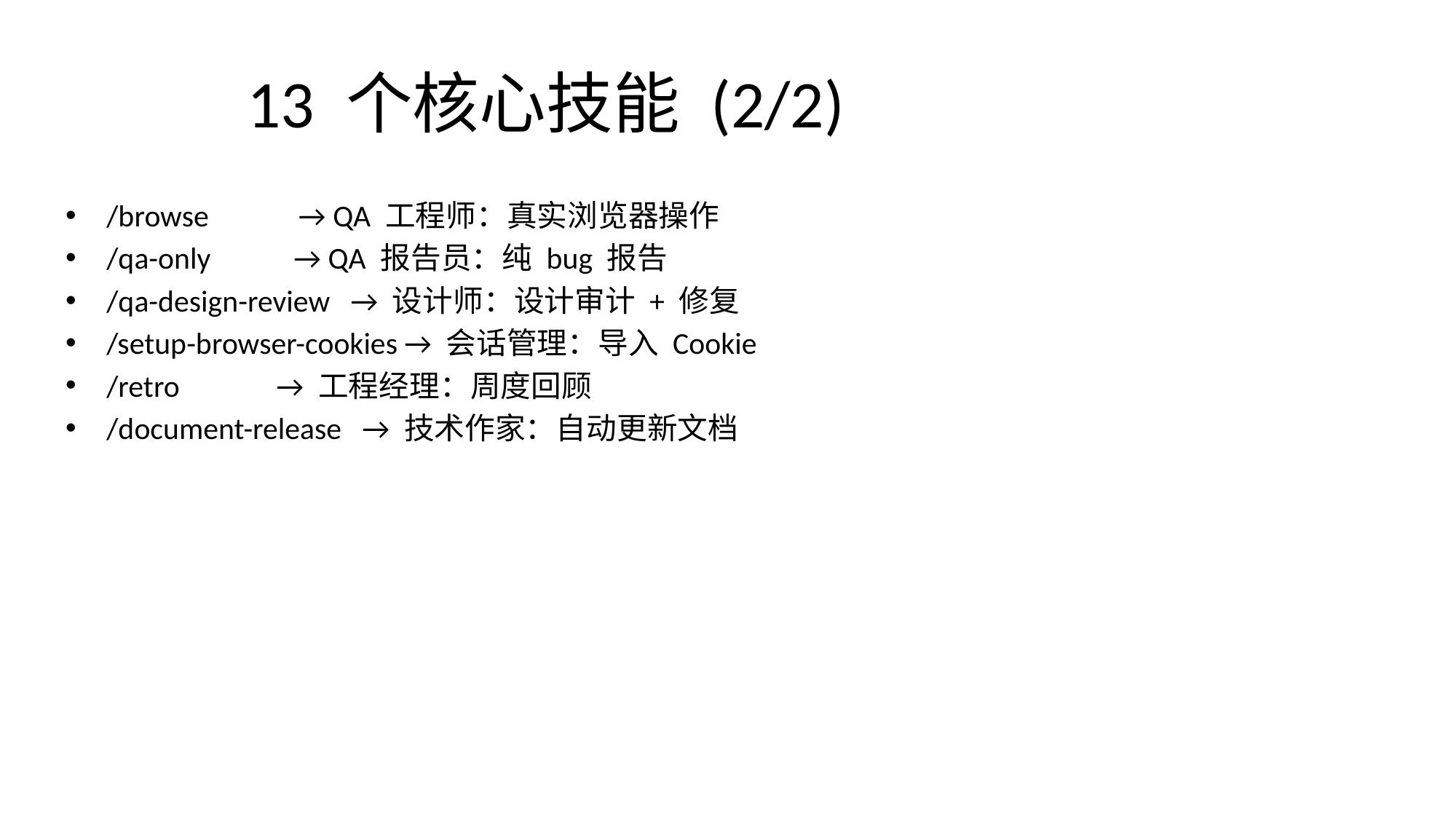

# 13 个核心技能 (2/2)
/browse             → QA 工程师：真实浏览器操作
/qa-only            → QA 报告员：纯 bug 报告
/qa-design-review   → 设计师：设计审计 + 修复
/setup-browser-cookies → 会话管理：导入 Cookie
/retro              → 工程经理：周度回顾
/document-release   → 技术作家：自动更新文档